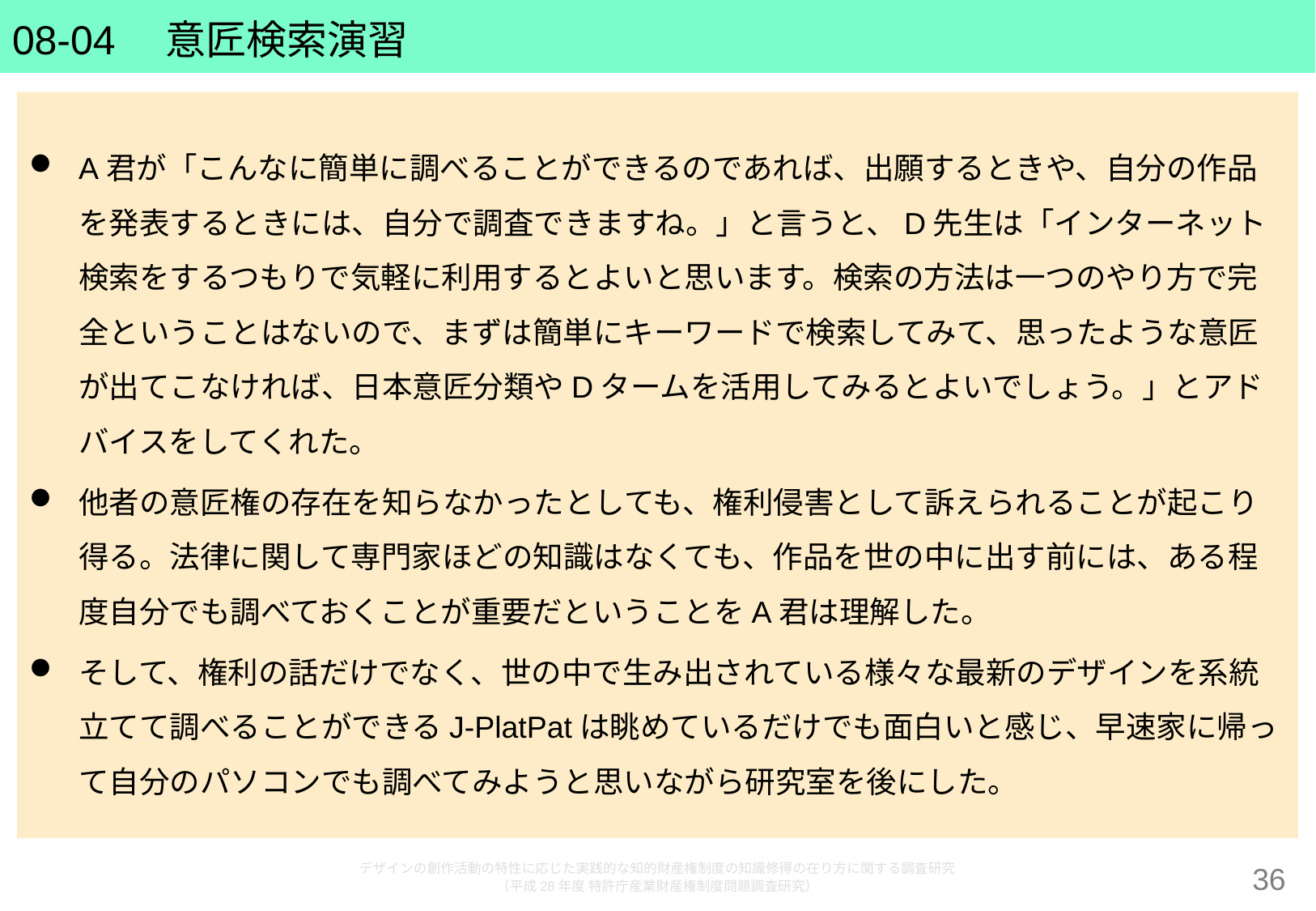

# 08-04　意匠検索演習
A君が「こんなに簡単に調べることができるのであれば、出願するときや、自分の作品を発表するときには、自分で調査できますね。」と言うと、D先生は「インターネット検索をするつもりで気軽に利用するとよいと思います。検索の方法は一つのやり方で完全ということはないので、まずは簡単にキーワードで検索してみて、思ったような意匠が出てこなければ、日本意匠分類やDタームを活用してみるとよいでしょう。」とアドバイスをしてくれた。
他者の意匠権の存在を知らなかったとしても、権利侵害として訴えられることが起こり得る。法律に関して専門家ほどの知識はなくても、作品を世の中に出す前には、ある程度自分でも調べておくことが重要だということをA君は理解した。
そして、権利の話だけでなく、世の中で生み出されている様々な最新のデザインを系統立てて調べることができるJ-PlatPatは眺めているだけでも面白いと感じ、早速家に帰って自分のパソコンでも調べてみようと思いながら研究室を後にした。
デザインの創作活動の特性に応じた実践的な知的財産権制度の知識修得の在り方に関する調査研究
（平成28年度 特許庁産業財産権制度問題調査研究）
36